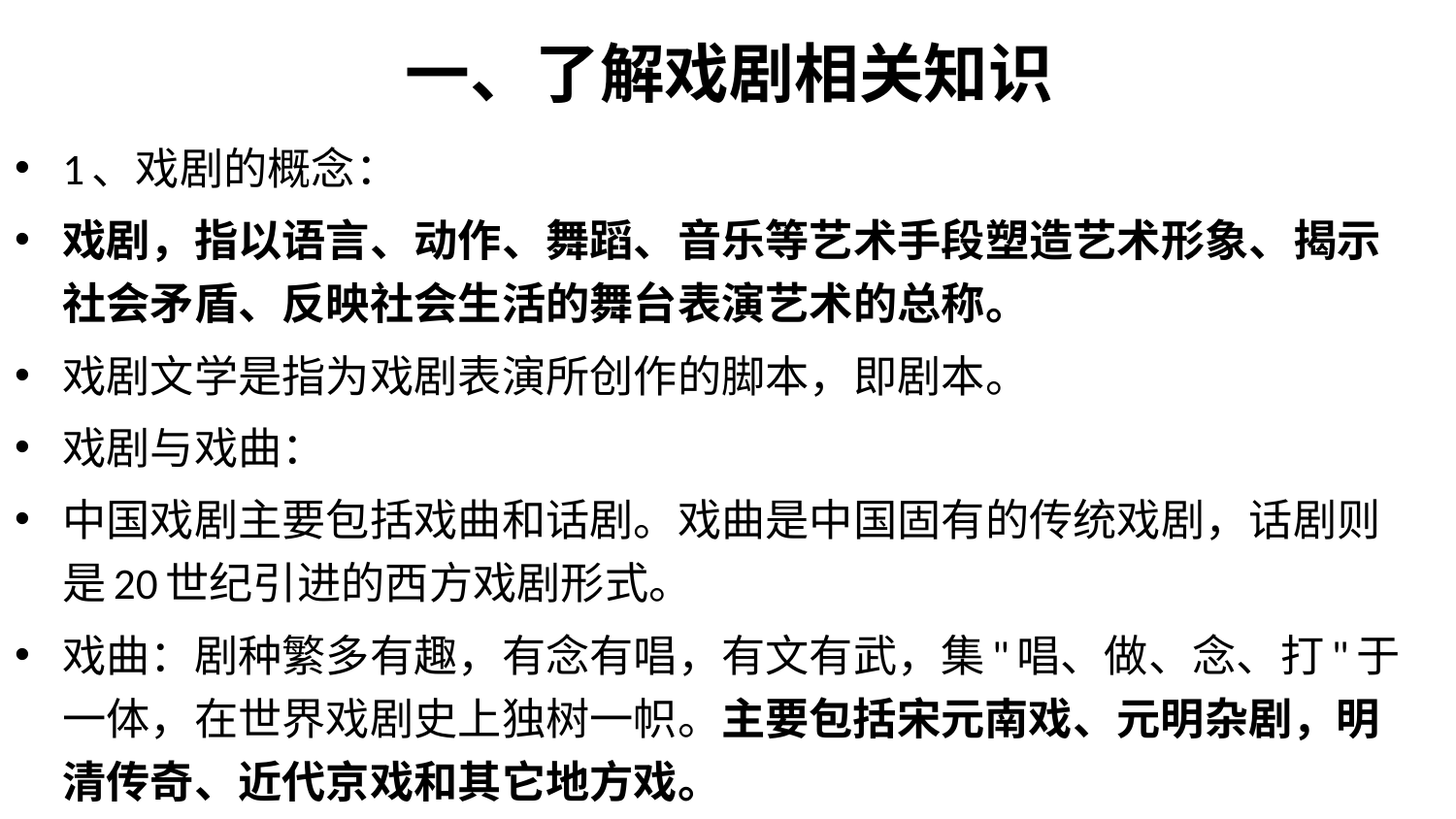

# 一、了解戏剧相关知识
1、戏剧的概念：
戏剧，指以语言、动作、舞蹈、音乐等艺术手段塑造艺术形象、揭示社会矛盾、反映社会生活的舞台表演艺术的总称。
戏剧文学是指为戏剧表演所创作的脚本，即剧本。
戏剧与戏曲：
中国戏剧主要包括戏曲和话剧。戏曲是中国固有的传统戏剧，话剧则是20世纪引进的西方戏剧形式。
戏曲：剧种繁多有趣，有念有唱，有文有武，集"唱、做、念、打"于一体，在世界戏剧史上独树一帜。主要包括宋元南戏、元明杂剧，明清传奇、近代京戏和其它地方戏。